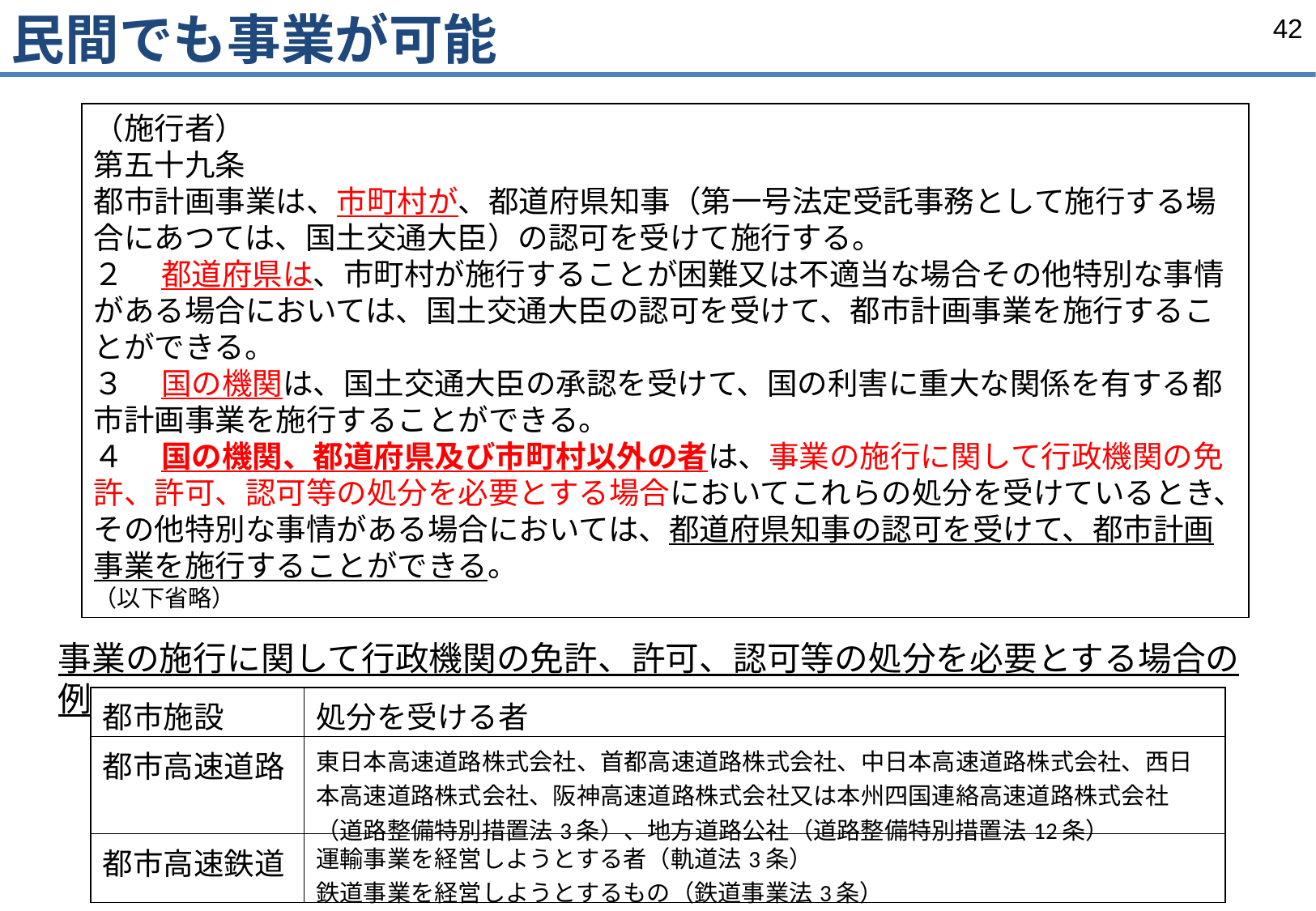

民間でも事業が可能
（施行者）
第五十九条 　
都市計画事業は、市町村が、都道府県知事（第一号法定受託事務として施行する場合にあつては、国土交通大臣）の認可を受けて施行する。
２ 　都道府県は、市町村が施行することが困難又は不適当な場合その他特別な事情がある場合においては、国土交通大臣の認可を受けて、都市計画事業を施行することができる。
３ 　国の機関は、国土交通大臣の承認を受けて、国の利害に重大な関係を有する都市計画事業を施行することができる。
４ 　国の機関、都道府県及び市町村以外の者は、事業の施行に関して行政機関の免許、許可、認可等の処分を必要とする場合においてこれらの処分を受けているとき、その他特別な事情がある場合においては、都道府県知事の認可を受けて、都市計画事業を施行することができる。
（以下省略）
事業の施行に関して行政機関の免許、許可、認可等の処分を必要とする場合の例
| 都市施設 | 処分を受ける者 |
| --- | --- |
| 都市高速道路 | 東日本高速道路株式会社、首都高速道路株式会社、中日本高速道路株式会社、西日本高速道路株式会社、阪神高速道路株式会社又は本州四国連絡高速道路株式会社（道路整備特別措置法3条）、地方道路公社（道路整備特別措置法12条） |
| 都市高速鉄道 | 運輸事業を経営しようとする者（軌道法3条） 鉄道事業を経営しようとするもの（鉄道事業法3条） |